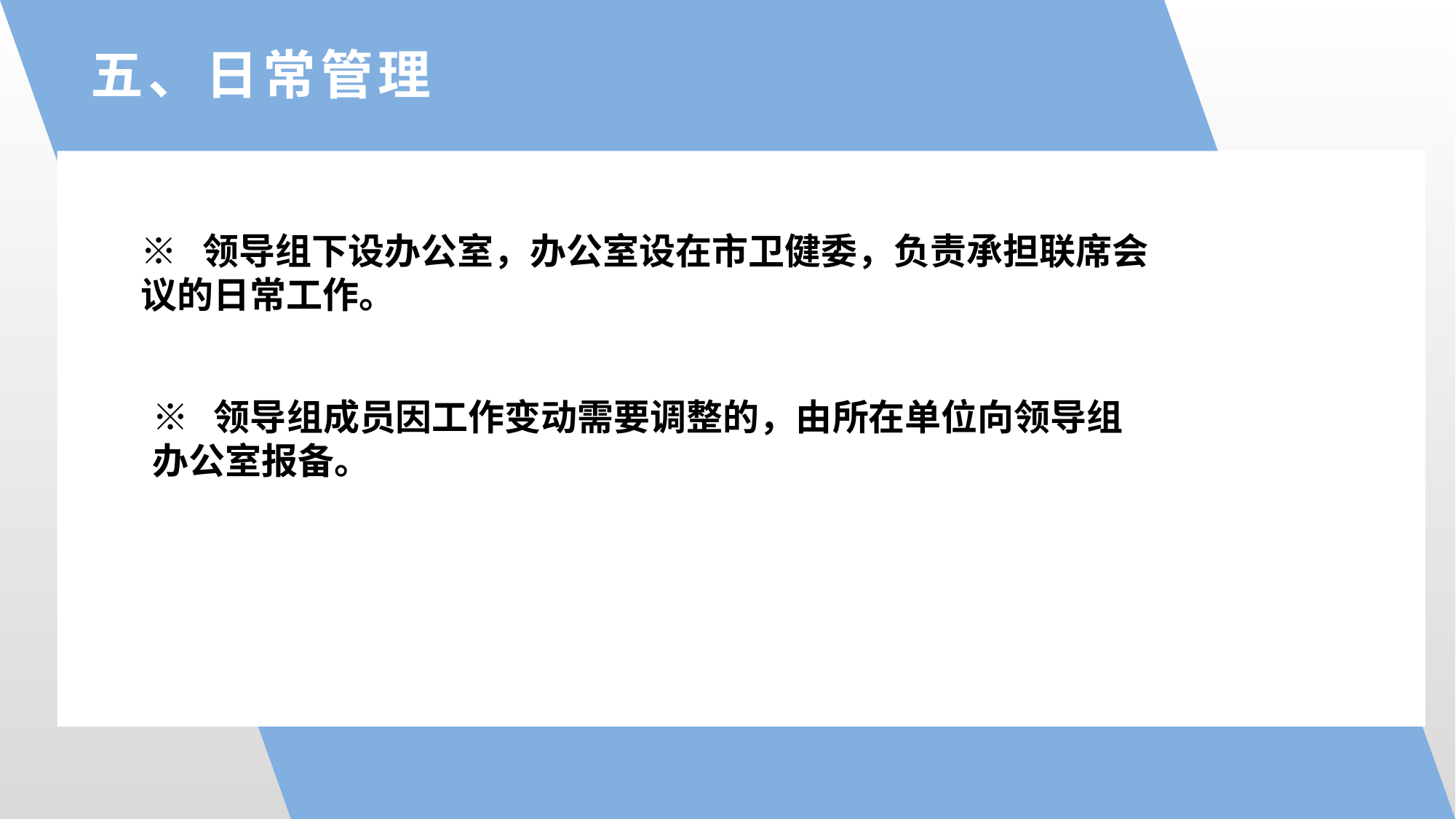

五、日常管理

※  领导组下设办公室，办公室设在市卫健委，负责承担联席会议的日常工作。
※  领导组成员因工作变动需要调整的，由所在单位向领导组办公室报备。